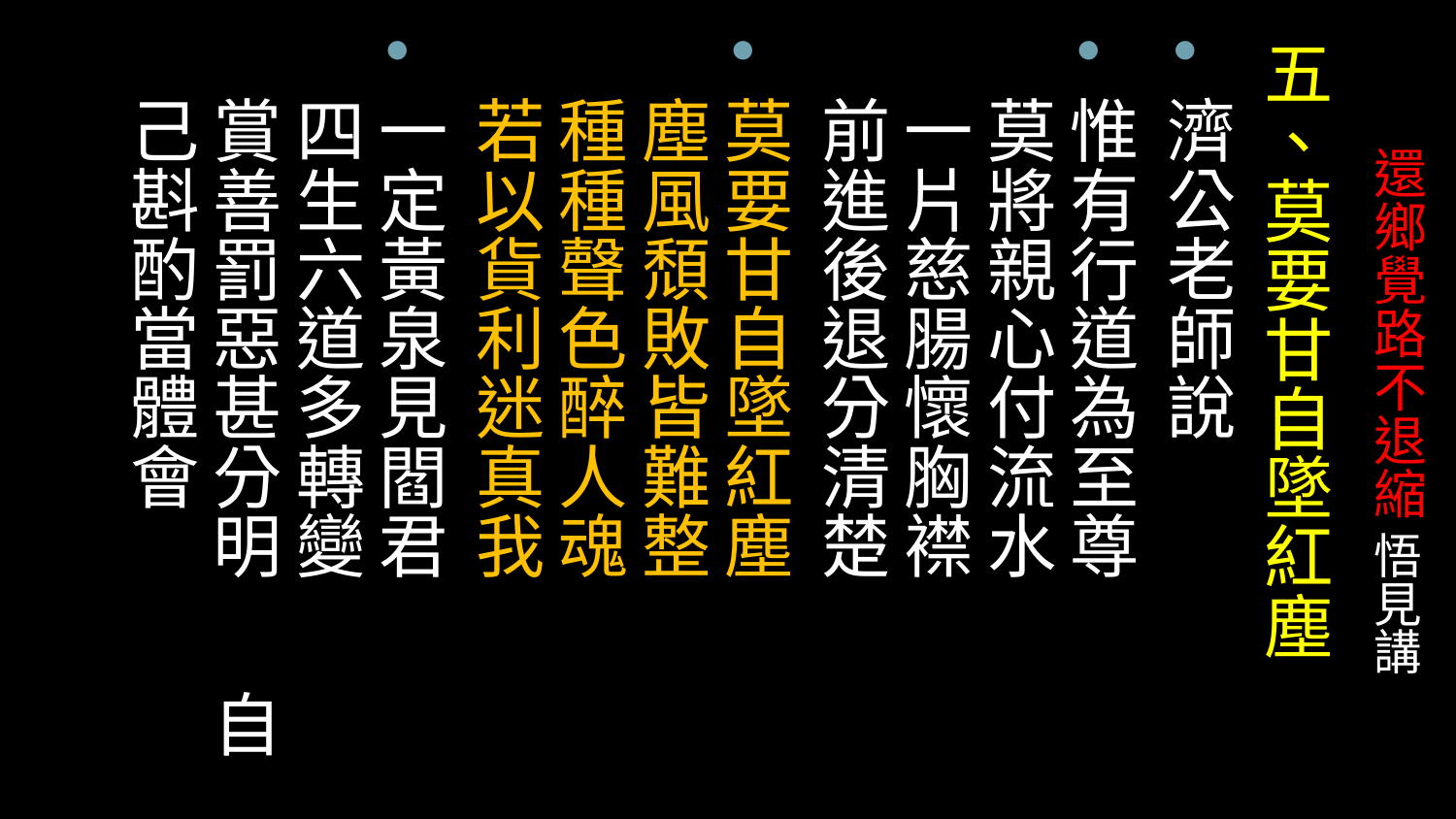

五、莫要甘自墜紅塵
濟公老師說
惟有行道為至尊
莫將親心付流水　     一片慈腸懷胸襟　     前進後退分清楚
莫要甘自墜紅塵　     塵風頹敗皆難整　     種種聲色醉人魂
若以貨利迷真我
一定黃泉見閻君　     四生六道多轉變
賞善罰惡甚分明       自己斟酌當體會

# 還鄉覺路不退縮 悟見講